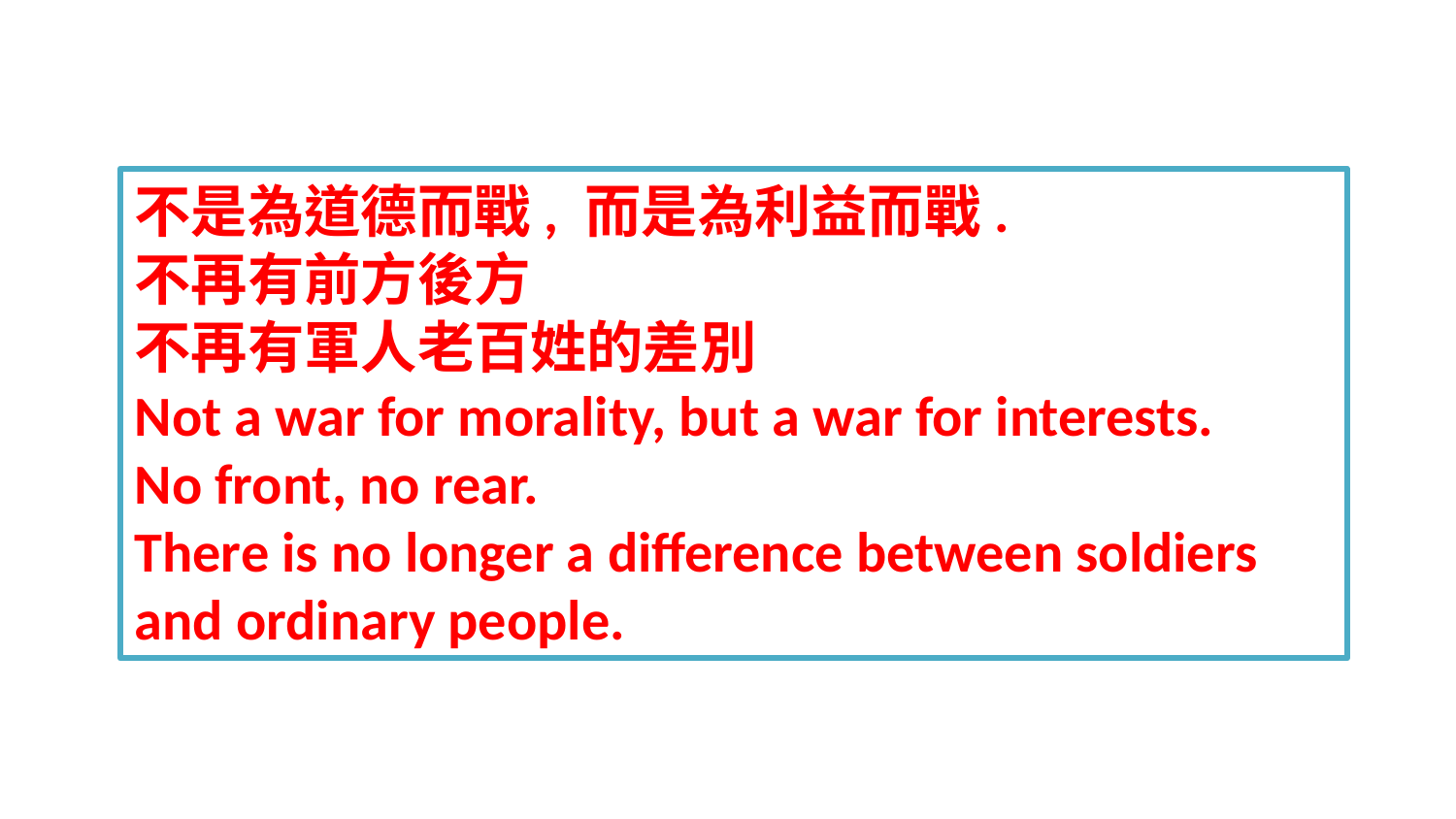

不是為道德而戰, 而是為利益而戰.
不再有前方後方
不再有軍人老百姓的差別
Not a war for morality, but a war for interests.
No front, no rear.
There is no longer a difference between soldiers and ordinary people.